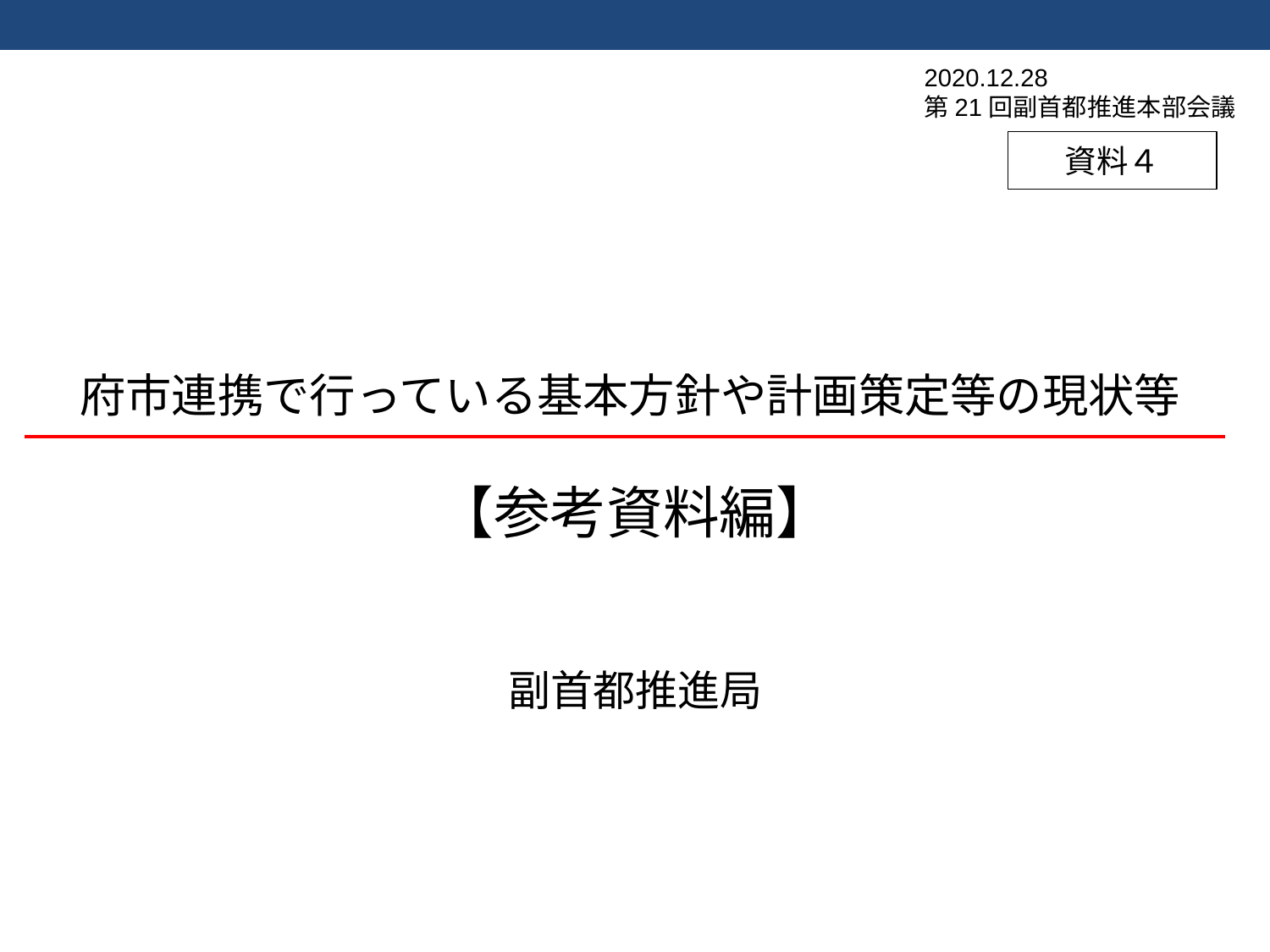

2020.12.28
第21回副首都推進本部会議
資料４
# 府市連携で行っている基本方針や計画策定等の現状等
【参考資料編】

副首都推進局